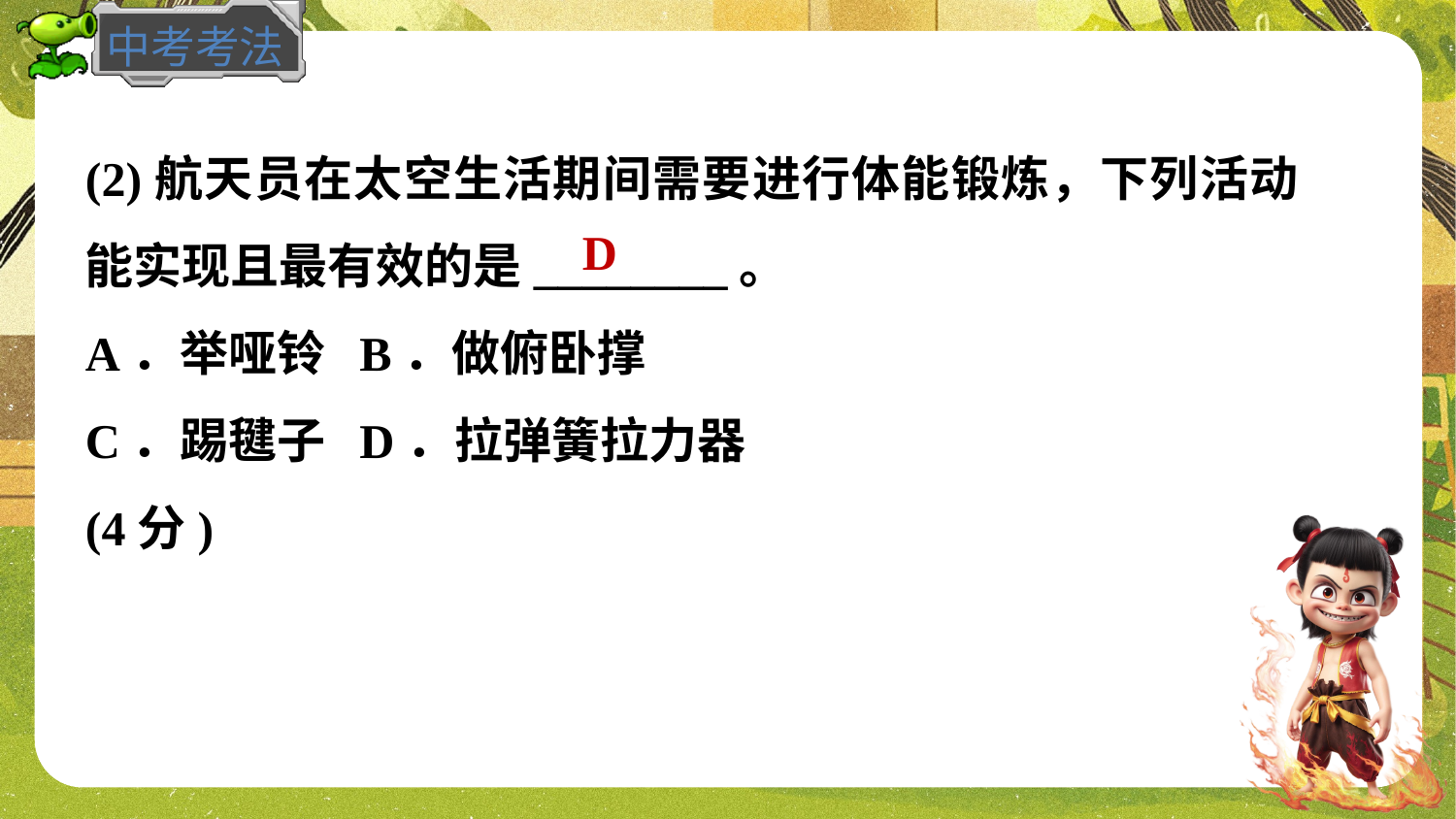

(2)航天员在太空生活期间需要进行体能锻炼，下列活动能实现且最有效的是________。
A．举哑铃  B．做俯卧撑
C．踢毽子  D．拉弹簧拉力器
(4分)
D